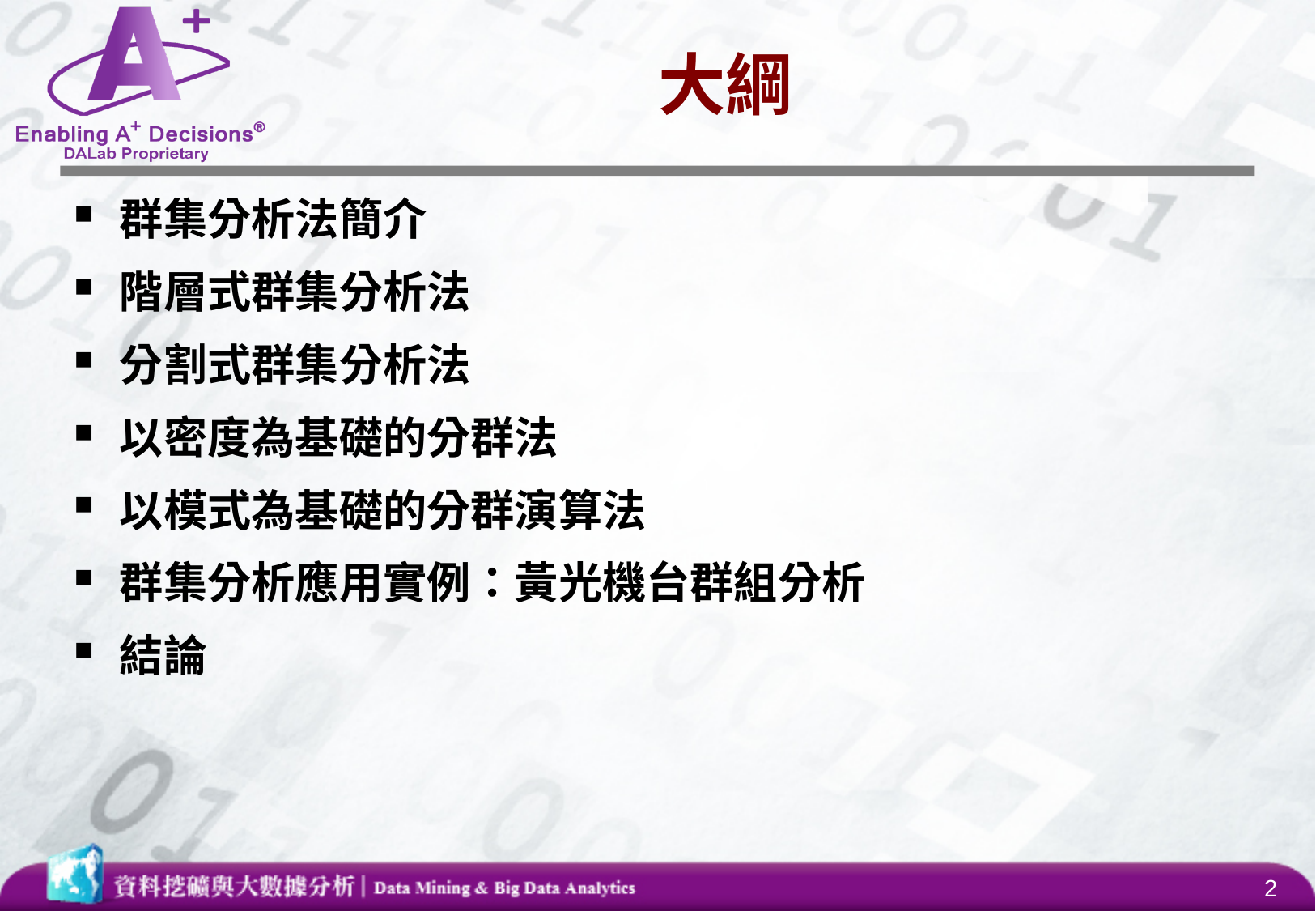

# 大綱
群集分析法簡介
階層式群集分析法
分割式群集分析法
以密度為基礎的分群法
以模式為基礎的分群演算法
群集分析應用實例：黃光機台群組分析
結論

2